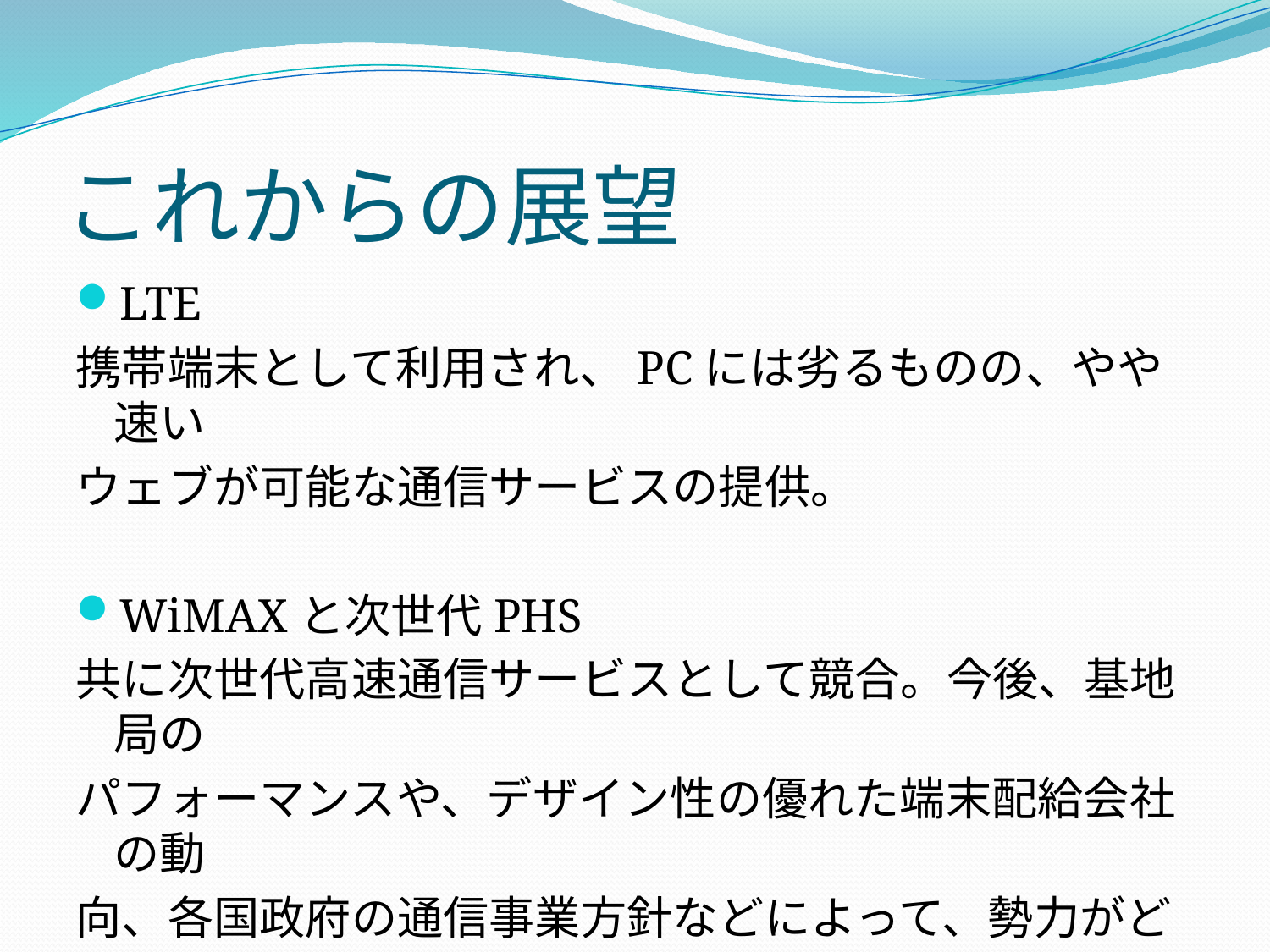

# これからの展望
LTE
携帯端末として利用され、PCには劣るものの、やや速い
ウェブが可能な通信サービスの提供。

WiMAXと次世代PHS
共に次世代高速通信サービスとして競合。今後、基地局の
パフォーマンスや、デザイン性の優れた端末配給会社の動
向、各国政府の通信事業方針などによって、勢力がどちら
かに大きく傾く可能性。